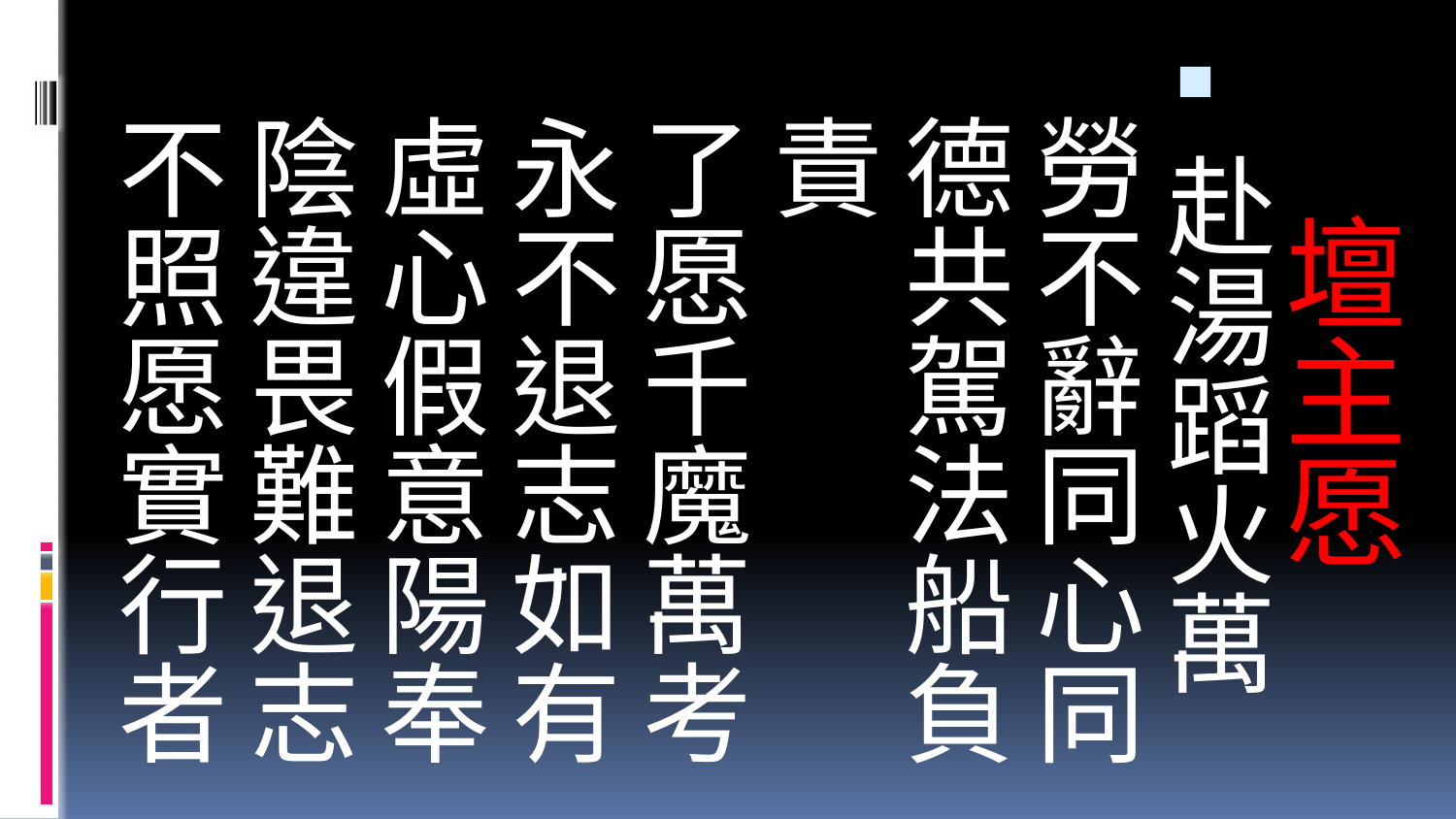

赴湯蹈火萬勞不辭同心同德共駕法船負責
了愿千魔萬考永不退志如有虛心假意陽奉陰違畏難退志不照愿實行者
# 壇主愿